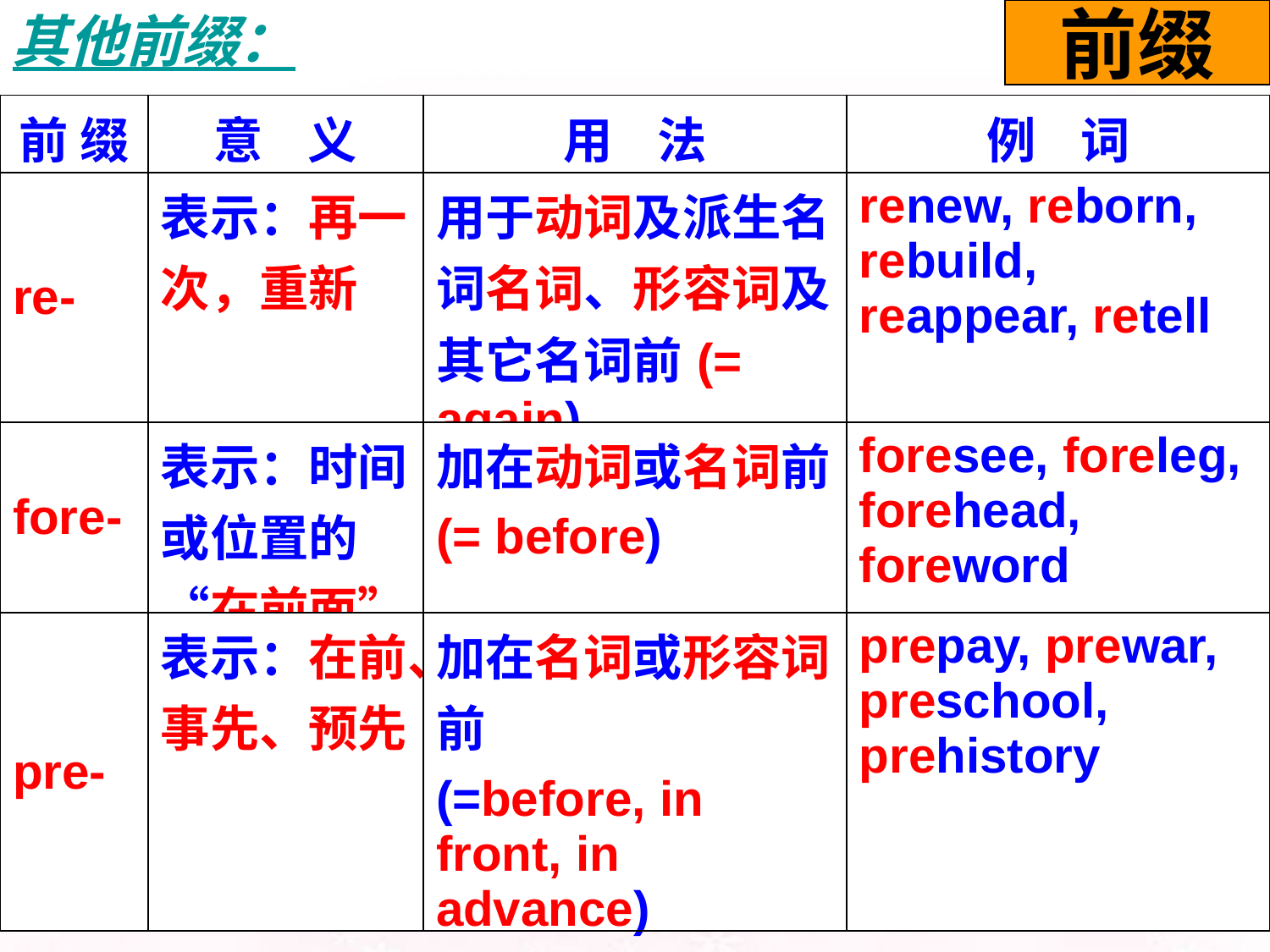

其他前缀：
前缀
| 前 缀 | 意 义 | 用 法 | 例 词 |
| --- | --- | --- | --- |
| re- | 表示：再一次，重新 | 用于动词及派生名词名词、形容词及其它名词前(= again) | renew, reborn, rebuild, reappear, retell |
| fore- | 表示：时间或位置的“在前面” | 加在动词或名词前 (= before) | foresee, foreleg, forehead, foreword |
| pre- | 表示：在前、事先、预先 | 加在名词或形容词前 (=before, in front, in advance) | prepay, prewar, preschool, prehistory |